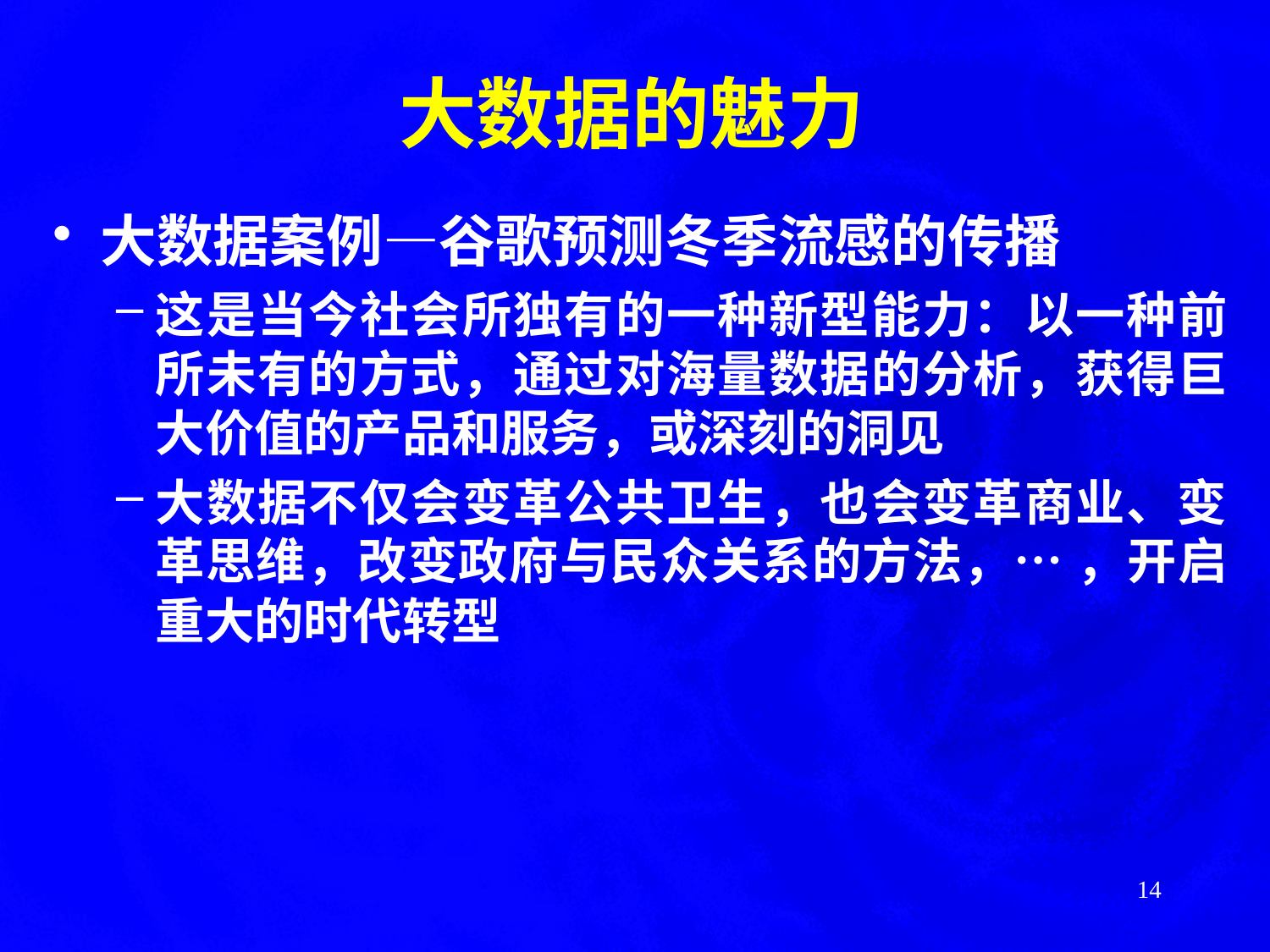

# 大数据的魅力
大数据案例—谷歌预测冬季流感的传播
这是当今社会所独有的一种新型能力：以一种前所未有的方式，通过对海量数据的分析，获得巨大价值的产品和服务，或深刻的洞见
大数据不仅会变革公共卫生，也会变革商业、变革思维，改变政府与民众关系的方法，… ，开启重大的时代转型
14